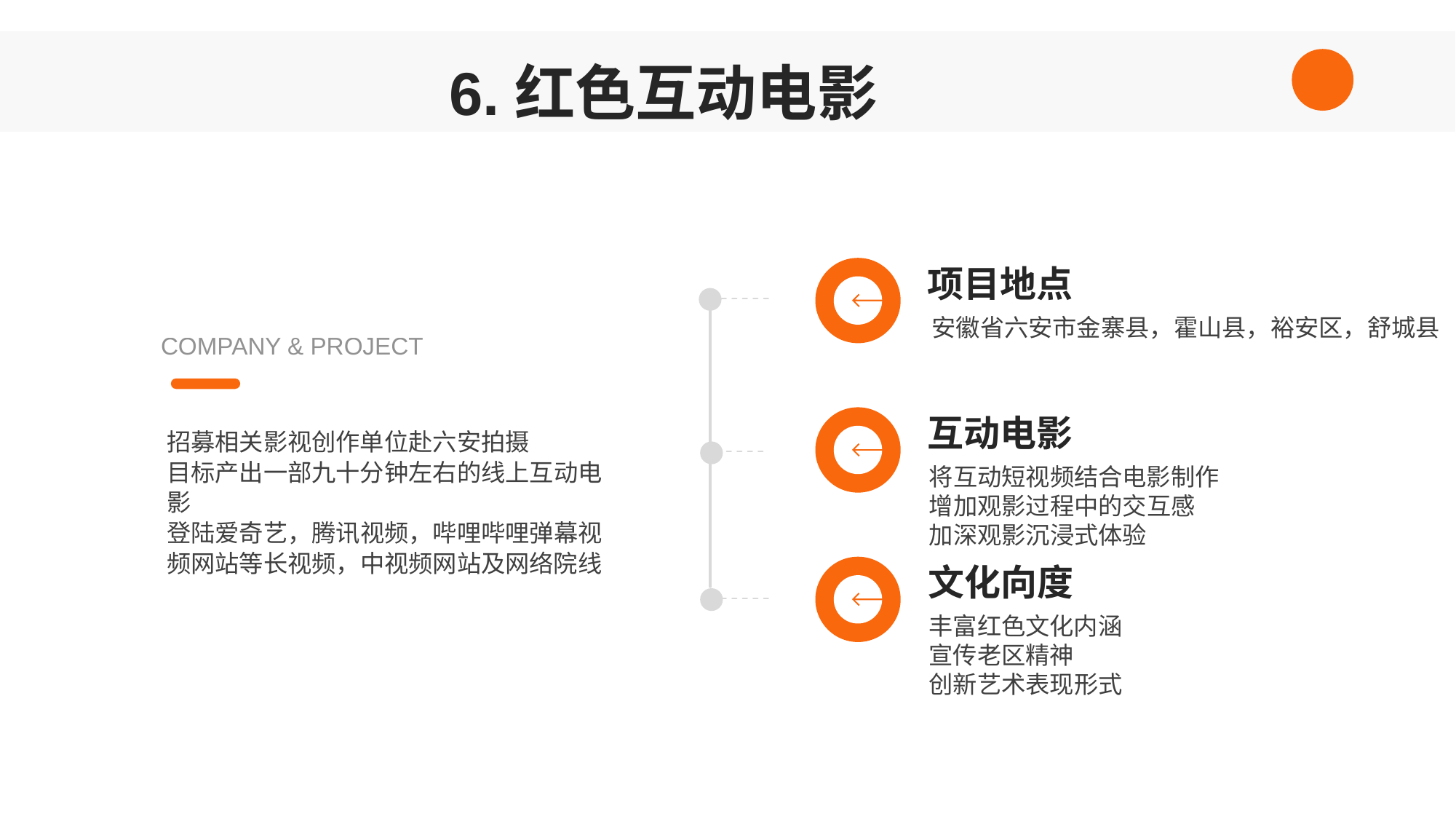

6.红色互动电影
项目地点

安徽省六安市金寨县，霍山县，裕安区，舒城县
COMPANY & PROJECT

互动电影

招募相关影视创作单位赴六安拍摄
目标产出一部九十分钟左右的线上互动电影
登陆爱奇艺，腾讯视频，哔哩哔哩弹幕视频网站等长视频，中视频网站及网络院线

将互动短视频结合电影制作
增加观影过程中的交互感
加深观影沉浸式体验
文化向度

丰富红色文化内涵
宣传老区精神
创新艺术表现形式